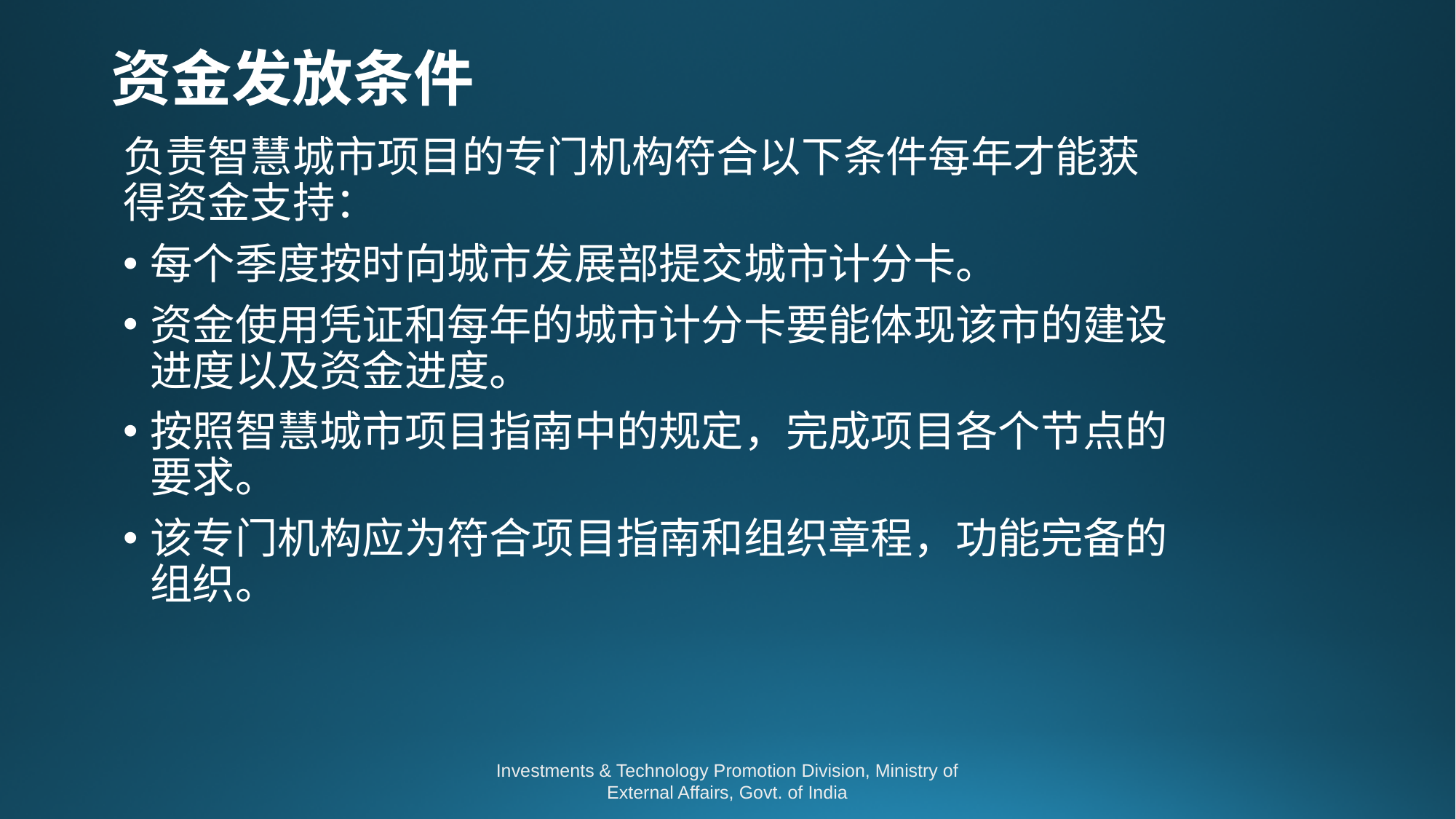

# 资金发放条件
负责智慧城市项目的专门机构符合以下条件每年才能获得资金支持：
每个季度按时向城市发展部提交城市计分卡。
资金使用凭证和每年的城市计分卡要能体现该市的建设进度以及资金进度。
按照智慧城市项目指南中的规定，完成项目各个节点的要求。
该专门机构应为符合项目指南和组织章程，功能完备的组织。
Investments & Technology Promotion Division, Ministry of External Affairs, Govt. of India